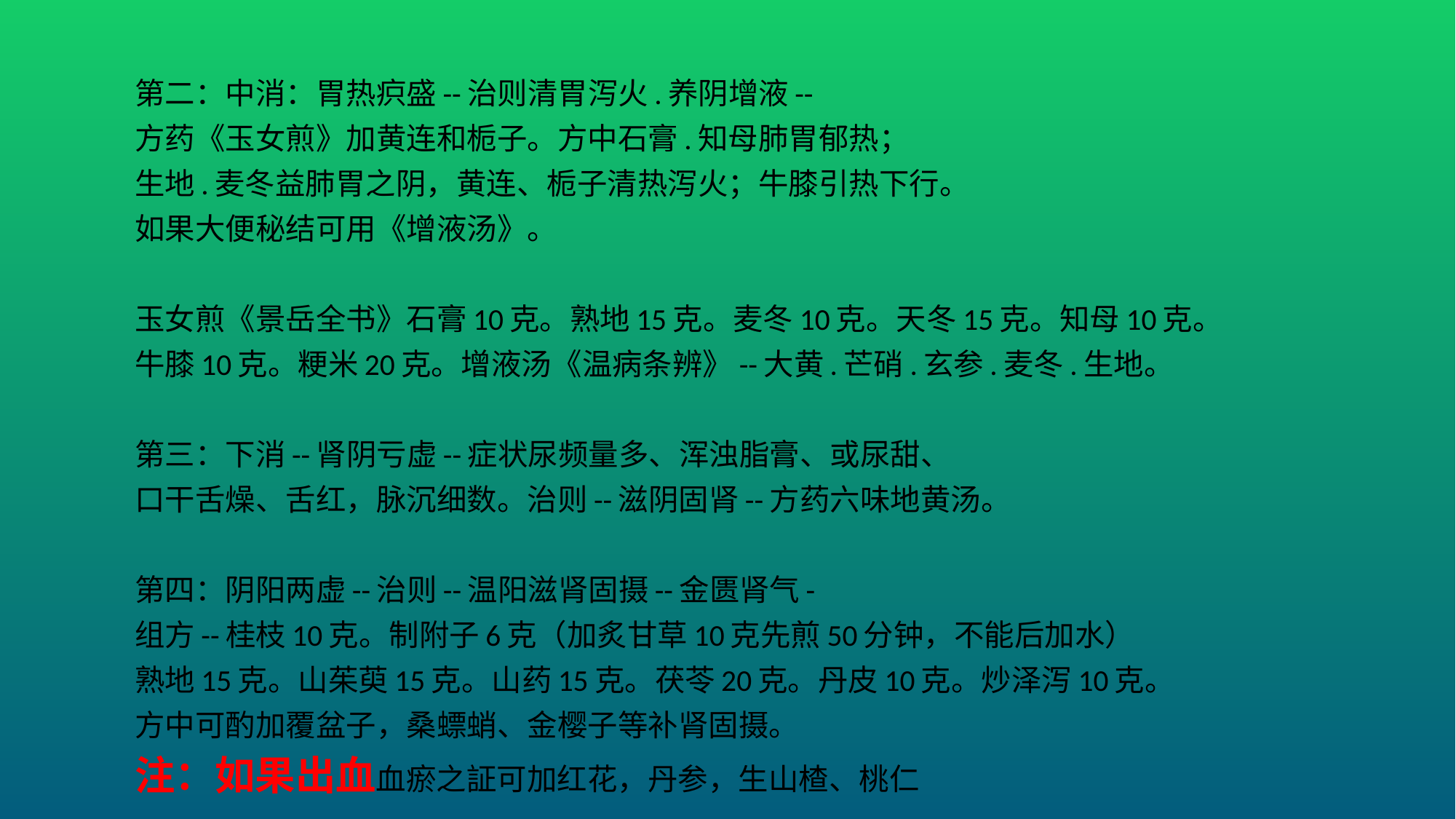

第二：中消：胃热疻盛--治则清胃泻火.养阴增液--
方药《玉女煎》加黄连和栀子。方中石膏.知母肺胃郁热；
生地.麦冬益肺胃之阴，黄连、栀子清热泻火；牛膝引热下行。
如果大便秘结可用《增液汤》。

玉女煎《景岳全书》石膏10克。熟地15克。麦冬10克。天冬15克。知母10克。
牛膝10克。粳米20克。增液汤《温病条辨》--大黄.芒硝.玄参.麦冬.生地。

第三：下消--肾阴亏虚--症状尿频量多、浑浊脂膏、或尿甜、
口干舌燥、舌红，脉沉细数。治则--滋阴固肾--方药六味地黄汤。

第四：阴阳两虚--治则--温阳滋肾固摄--金匮肾气-
组方--桂枝10克。制附子6克（加炙甘草10克先煎50分钟，不能后加水）
熟地15克。山茱萸15克。山药15克。茯苓20克。丹皮10克。炒泽泻10克。
方中可酌加覆盆子，桑螵蛸、金樱子等补肾固摄。
注：如果出血血瘀之証可加红花，丹参，生山楂、桃仁